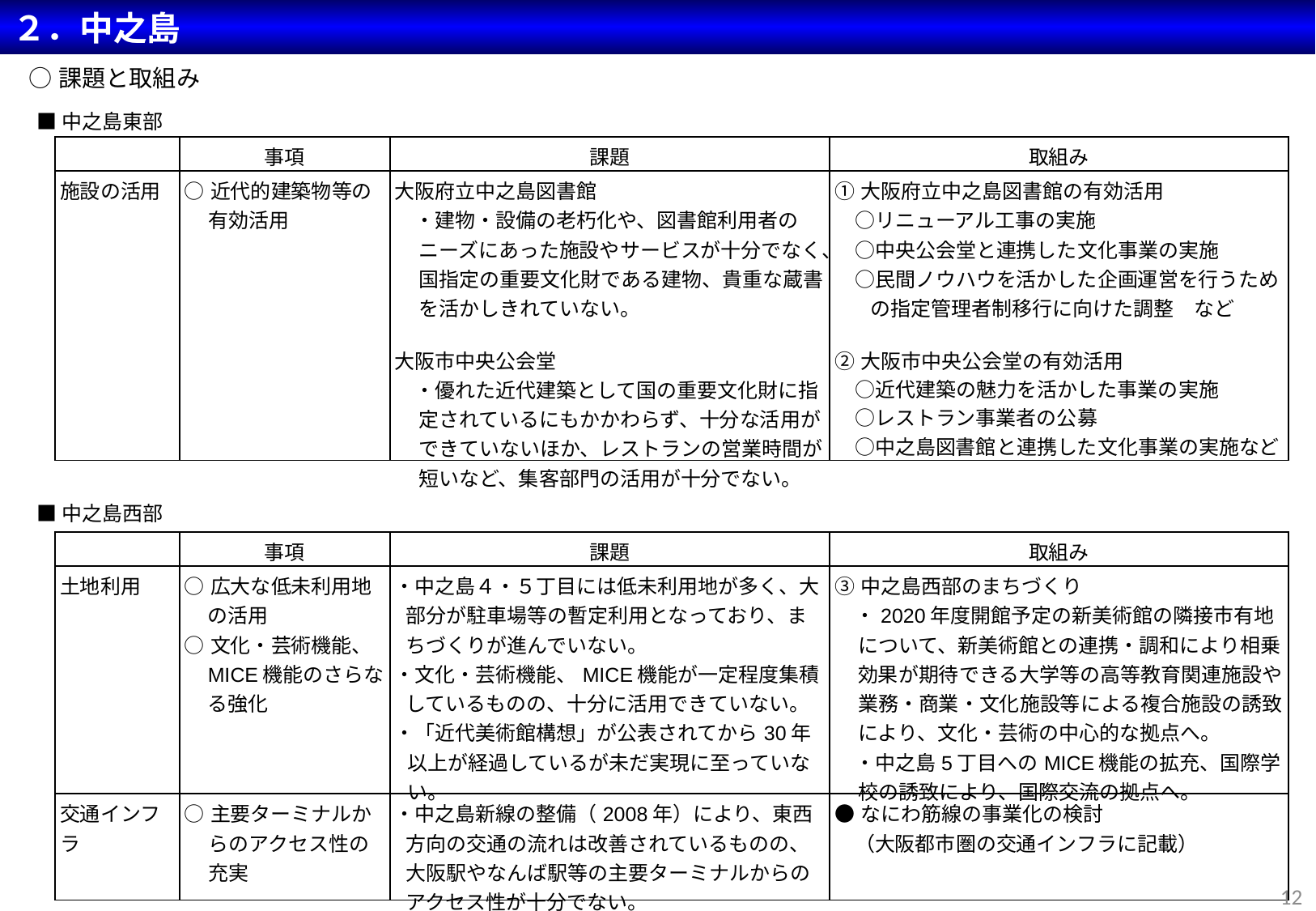

２．中之島
○課題と取組み

■中之島東部
|  | 事項 | 課題 | 取組み |
| --- | --- | --- | --- |
| 施設の活用 | ○近代的建築物等の有効活用 | 大阪府立中之島図書館 　・建物・設備の老朽化や、図書館利用者のニーズにあった施設やサービスが十分でなく、国指定の重要文化財である建物、貴重な蔵書を活かしきれていない。 大阪市中央公会堂 　・優れた近代建築として国の重要文化財に指定されているにもかかわらず、十分な活用ができていないほか、レストランの営業時間が短いなど、集客部門の活用が十分でない。 | ①大阪府立中之島図書館の有効活用 　○リニューアル工事の実施 　○中央公会堂と連携した文化事業の実施 　○民間ノウハウを活かした企画運営を行うための指定管理者制移行に向けた調整　など ②大阪市中央公会堂の有効活用 　○近代建築の魅力を活かした事業の実施 　○レストラン事業者の公募 　○中之島図書館と連携した文化事業の実施など |
■中之島西部
|  | 事項 | 課題 | 取組み |
| --- | --- | --- | --- |
| 土地利用 | ○広大な低未利用地の活用 ○文化・芸術機能、MICE機能のさらなる強化 | ・中之島４・５丁目には低未利用地が多く、大部分が駐車場等の暫定利用となっており、まちづくりが進んでいない。 ・文化・芸術機能、MICE機能が一定程度集積しているものの、十分に活用できていない。 ・「近代美術館構想」が公表されてから30年以上が経過しているが未だ実現に至っていない。 | ③中之島西部のまちづくり 　・2020年度開館予定の新美術館の隣接市有地について、新美術館との連携・調和により相乗効果が期待できる大学等の高等教育関連施設や業務・商業・文化施設等による複合施設の誘致により、文化・芸術の中心的な拠点へ。 　・中之島5丁目へのMICE機能の拡充、国際学校の誘致により、国際交流の拠点へ。 |
| 交通インフラ | ○主要ターミナルからのアクセス性の充実 | ・中之島新線の整備（2008年）により、東西方向の交通の流れは改善されているものの、大阪駅やなんば駅等の主要ターミナルからのアクセス性が十分でない。 | ●なにわ筋線の事業化の検討 　（大阪都市圏の交通インフラに記載） |
12